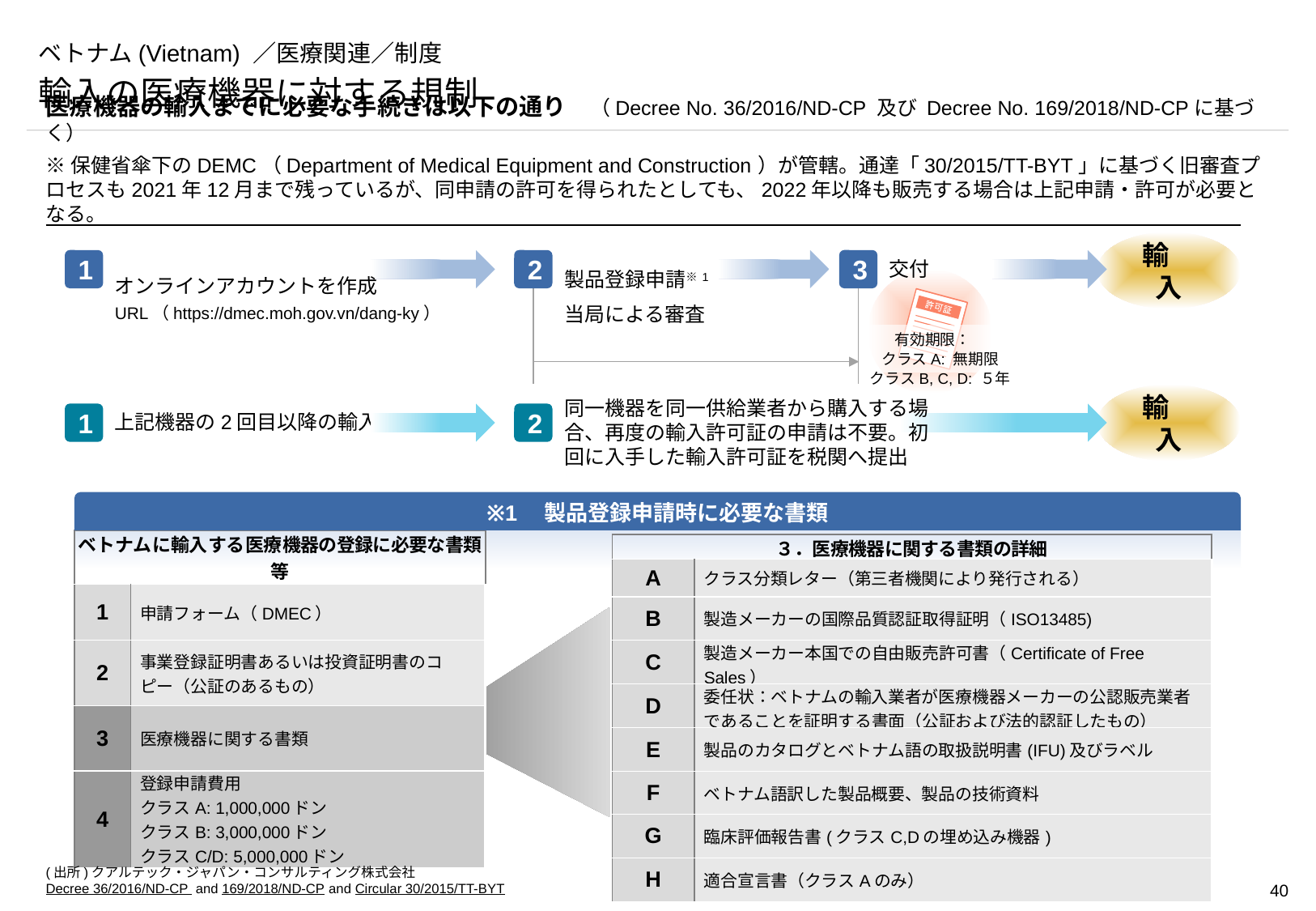

# ベトナム(Vietnam) ／医療関連／制度
輸入の医療機器に対する規制
医療機器の輸入までに必要な手続きは以下の通り　（Decree No. 36/2016/ND-CP 及び Decree No. 169/2018/ND-CPに基づく）

※保健省傘下のDEMC（Department of Medical Equipment and Construction）が管轄。通達「30/2015/TT-BYT」に基づく旧審査プロセスも2021年12月まで残っているが、同申請の許可を得られたとしても、2022年以降も販売する場合は上記申請・許可が必要となる。
輸　入
1

2

3
交付

製品登録申請※1
当局による審査
オンラインアカウントを作成
URL（https://dmec.moh.gov.vn/dang-ky）

有効期限：
クラスA: 無期限
クラスB, C, D: ５年
輸　入
同一機器を同一供給業者から購入する場合、再度の輸入許可証の申請は不要。初回に入手した輸入許可証を税関へ提出
1
上記機器の2回目以降の輸入

2

※1　製品登録申請時に必要な書類
| ベトナムに輸入する医療機器の登録に必要な書類等 |  |
| --- | --- |
| 1 | 申請フォーム（DMEC） |
| 2 | 事業登録証明書あるいは投資証明書のコピー（公証のあるもの） |
| 3 | 医療機器に関する書類 |
| 4 | 登録申請費用 クラスA: 1,000,000ドン クラスB: 3,000,000ドン クラスC/D: 5,000,000ドン |

| ３．医療機器に関する書類の詳細 |  |
| --- | --- |
| A | クラス分類レター（第三者機関により発行される） |
| B | 製造メーカーの国際品質認証取得証明（ISO13485) |
| C | 製造メーカー本国での自由販売許可書（Certificate of Free Sales） |
| D | 委任状：ベトナムの輸入業者が医療機器メーカーの公認販売業者であることを証明する書面（公証および法的認証したもの） |
| E | 製品のカタログとベトナム語の取扱説明書(IFU)及びラベル |
| F | ベトナム語訳した製品概要、製品の技術資料 |
| G | 臨床評価報告書(クラスC,Dの埋め込み機器) |
| H | 適合宣言書（クラスAのみ） |

(出所)クアルテック・ジャパン・コンサルティング株式会社
Decree 36/2016/ND-CP  and 169/2018/ND-CP and Circular 30/2015/TT-BYT